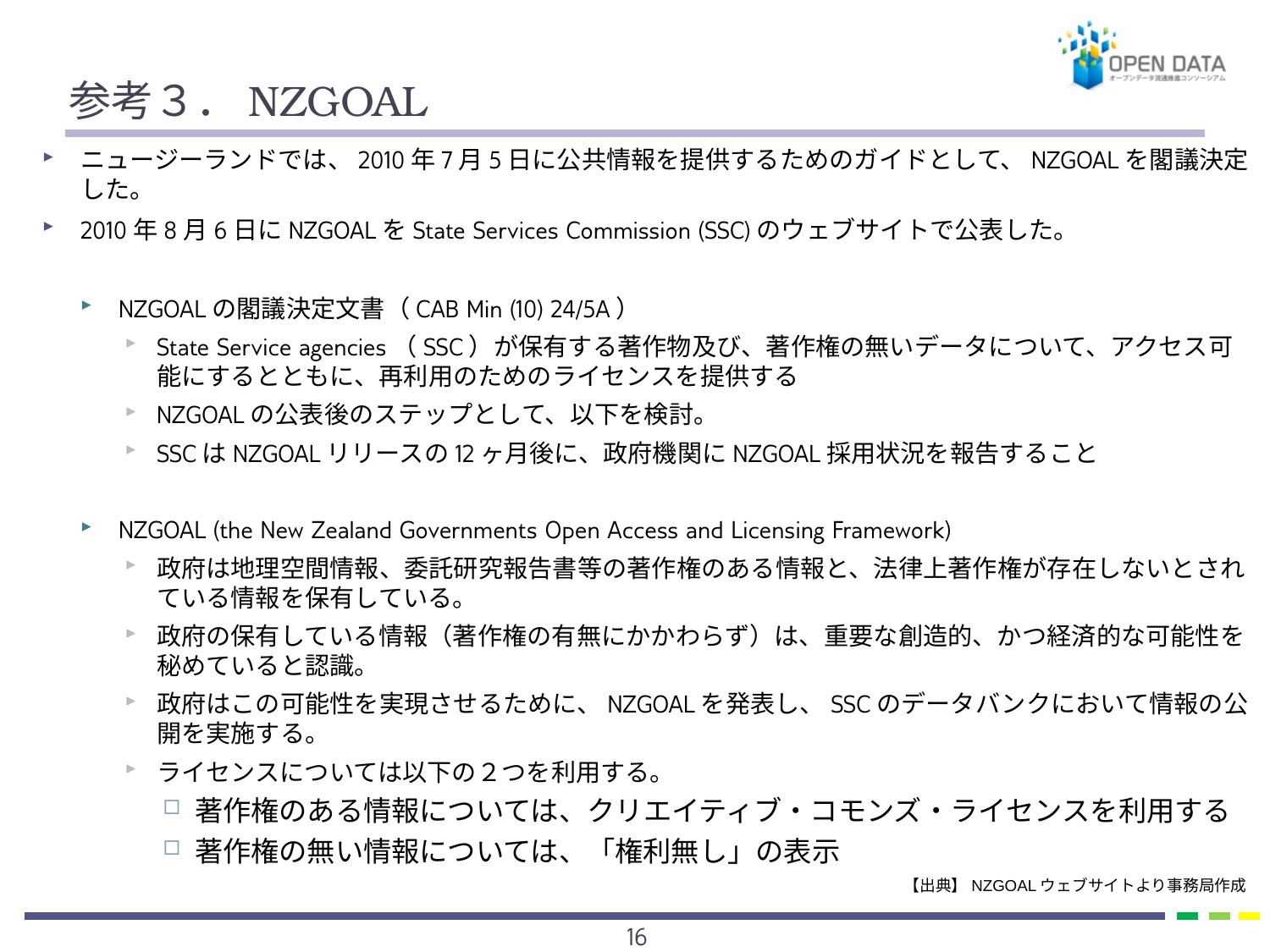

# 参考３．NZGOAL
ニュージーランドでは、2010年7月5日に公共情報を提供するためのガイドとして、NZGOALを閣議決定した。
2010年8月6日にNZGOALをState Services Commission (SSC)のウェブサイトで公表した。

NZGOALの閣議決定文書（CAB Min (10) 24/5A）
State Service agencies（SSC）が保有する著作物及び、著作権の無いデータについて、アクセス可能にするとともに、再利用のためのライセンスを提供する
NZGOALの公表後のステップとして、以下を検討。
SSCはNZGOALリリースの12ヶ月後に、政府機関にNZGOAL採用状況を報告すること

NZGOAL (the New Zealand Governments Open Access and Licensing Framework)
政府は地理空間情報、委託研究報告書等の著作権のある情報と、法律上著作権が存在しないとされている情報を保有している。
政府の保有している情報（著作権の有無にかかわらず）は、重要な創造的、かつ経済的な可能性を秘めていると認識。
政府はこの可能性を実現させるために、NZGOALを発表し、SSCのデータバンクにおいて情報の公開を実施する。
ライセンスについては以下の２つを利用する。
著作権のある情報については、クリエイティブ・コモンズ・ライセンスを利用する
著作権の無い情報については、「権利無し」の表示

【出典】NZGOALウェブサイトより事務局作成
16